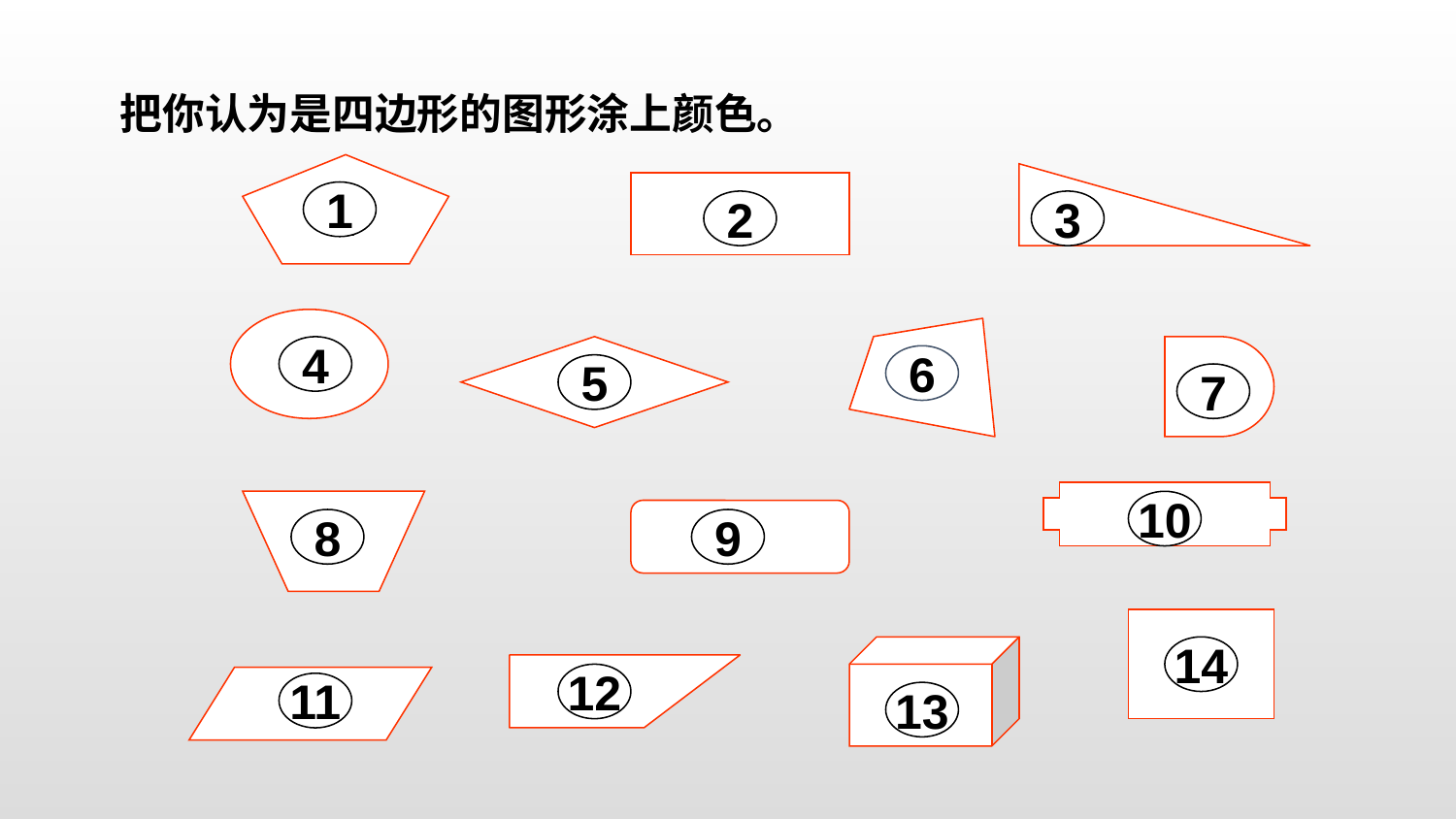

把你认为是四边形的图形涂上颜色。
1

1
2
3

4

6
5
7

10

8
9

14

12

11
13